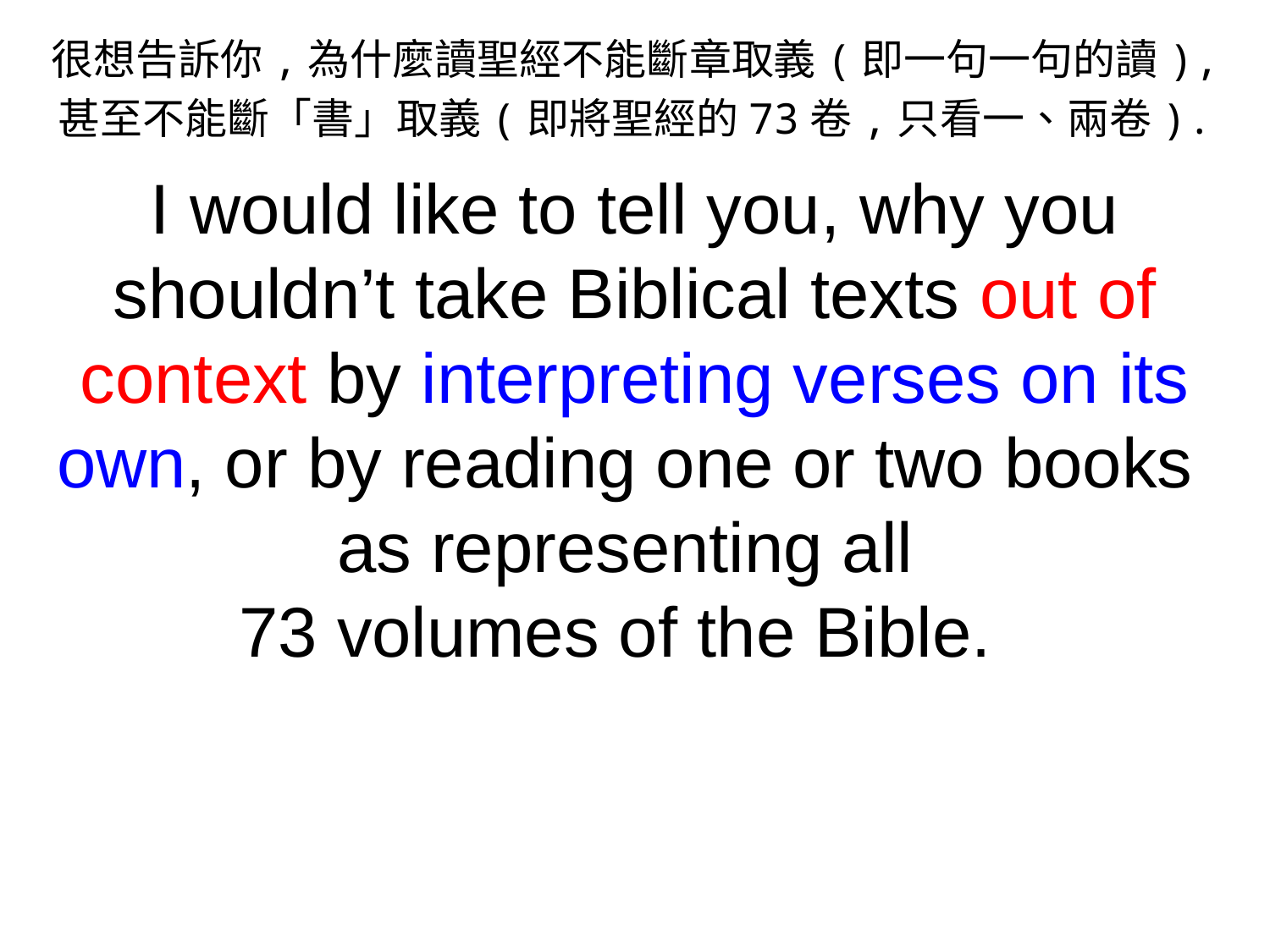

很想告訴你,為什麼讀聖經不能斷章取義(即一句一句的讀),
甚至不能斷「書」取義(即將聖經的73卷,只看一、兩卷).
I would like to tell you, why you shouldn’t take Biblical texts out of context by interpreting verses on its own, or by reading one or two books
as representing all
73 volumes of the Bible.